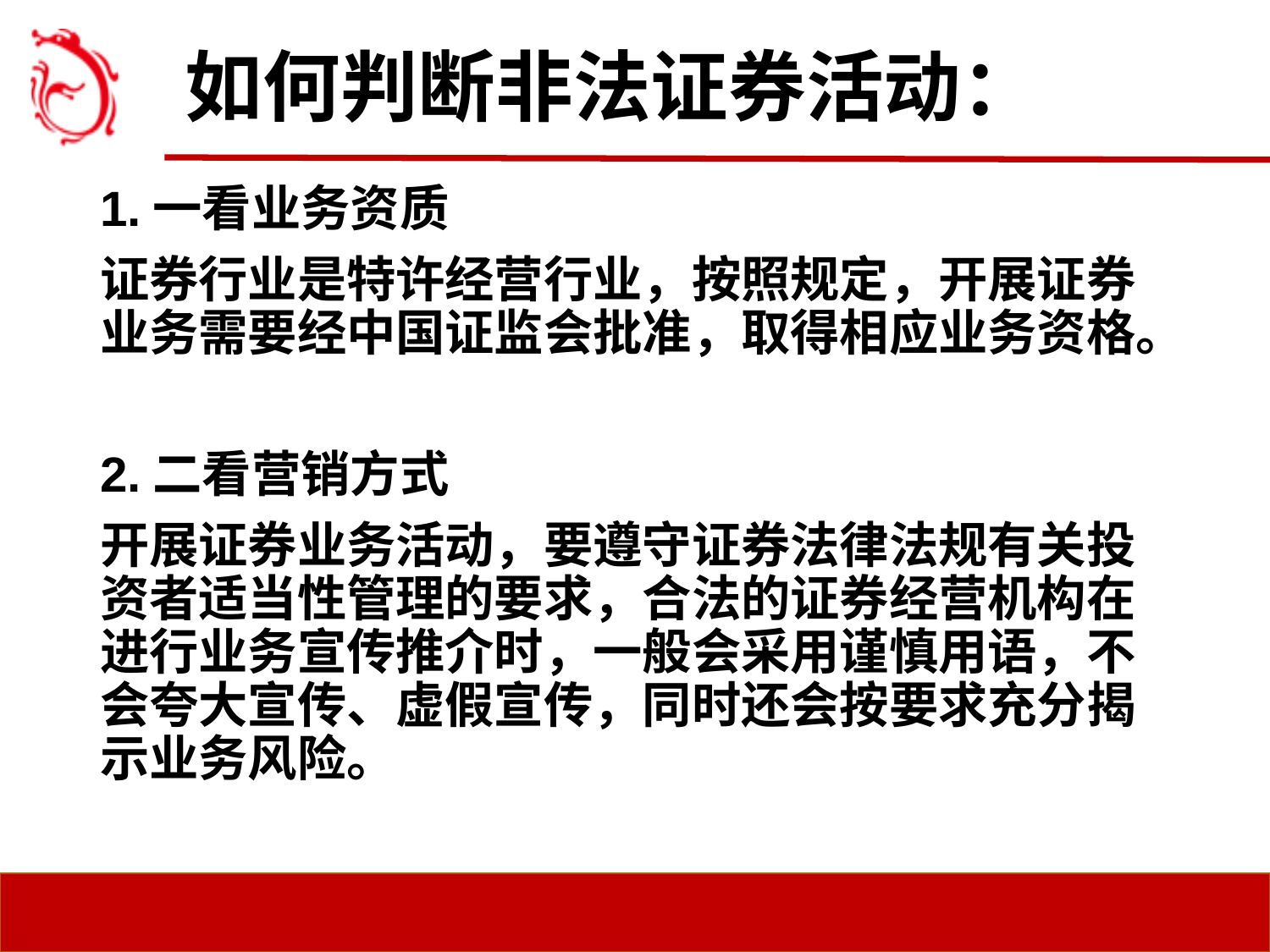

# 如何判断非法证券活动：
1.一看业务资质
证券行业是特许经营行业，按照规定，开展证券业务需要经中国证监会批准，取得相应业务资格。

2.二看营销方式
开展证券业务活动，要遵守证券法律法规有关投资者适当性管理的要求，合法的证券经营机构在进行业务宣传推介时，一般会采用谨慎用语，不会夸大宣传、虚假宣传，同时还会按要求充分揭示业务风险。